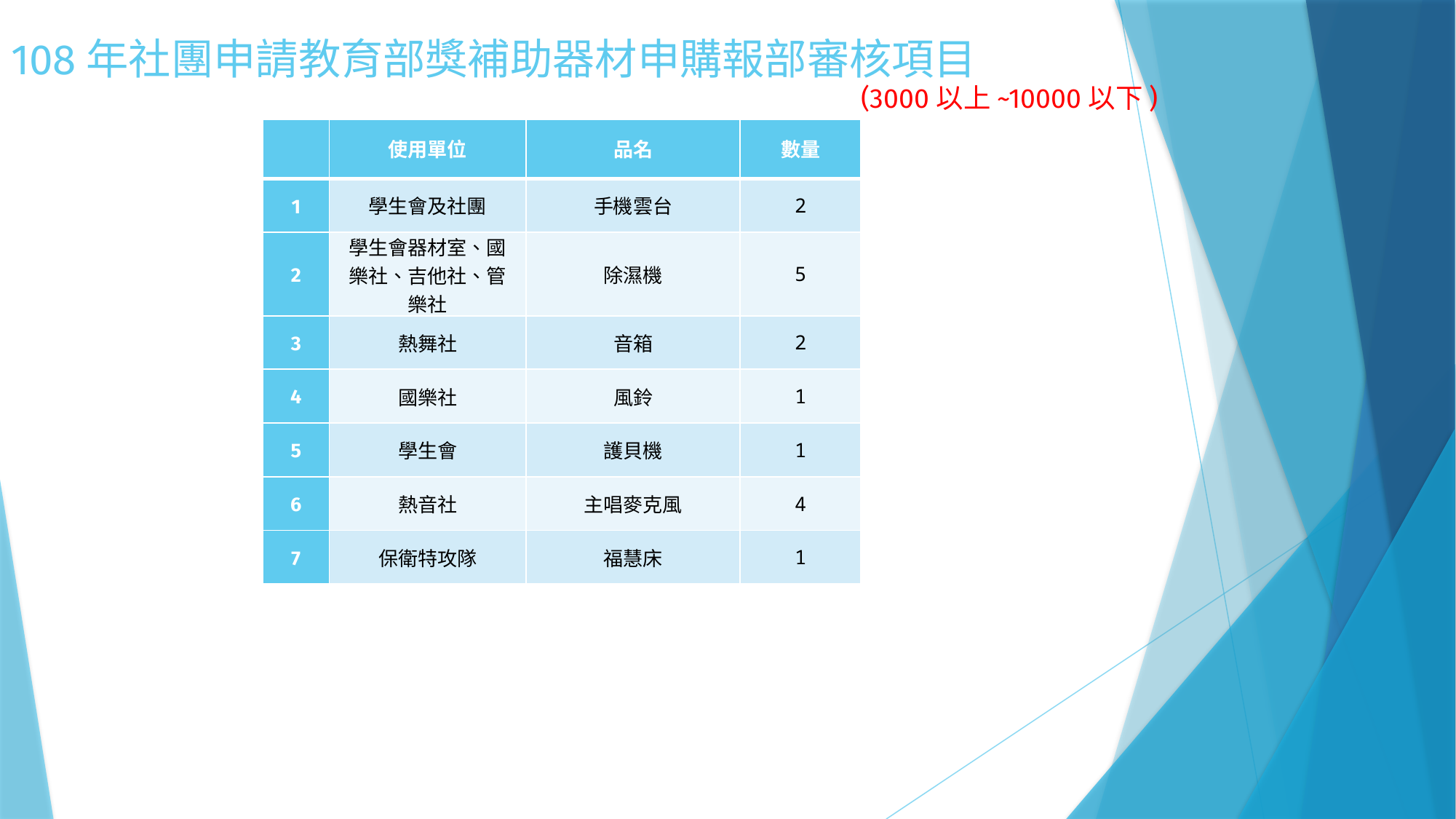

# 108年社團申請教育部獎補助器材申購報部審核項目
(3000以上~10000以下)
|  | 使用單位 | 品名 | 數量 |
| --- | --- | --- | --- |
| 1 | 學生會及社團 | 手機雲台 | 2 |
| 2 | 學生會器材室、國樂社、吉他社、管樂社 | 除濕機 | 5 |
| 3 | 熱舞社 | 音箱 | 2 |
| 4 | 國樂社 | 風鈴 | 1 |
| 5 | 學生會 | 護貝機 | 1 |
| 6 | 熱音社 | 主唱麥克風 | 4 |
| 7 | 保衛特攻隊 | 福慧床 | 1 |